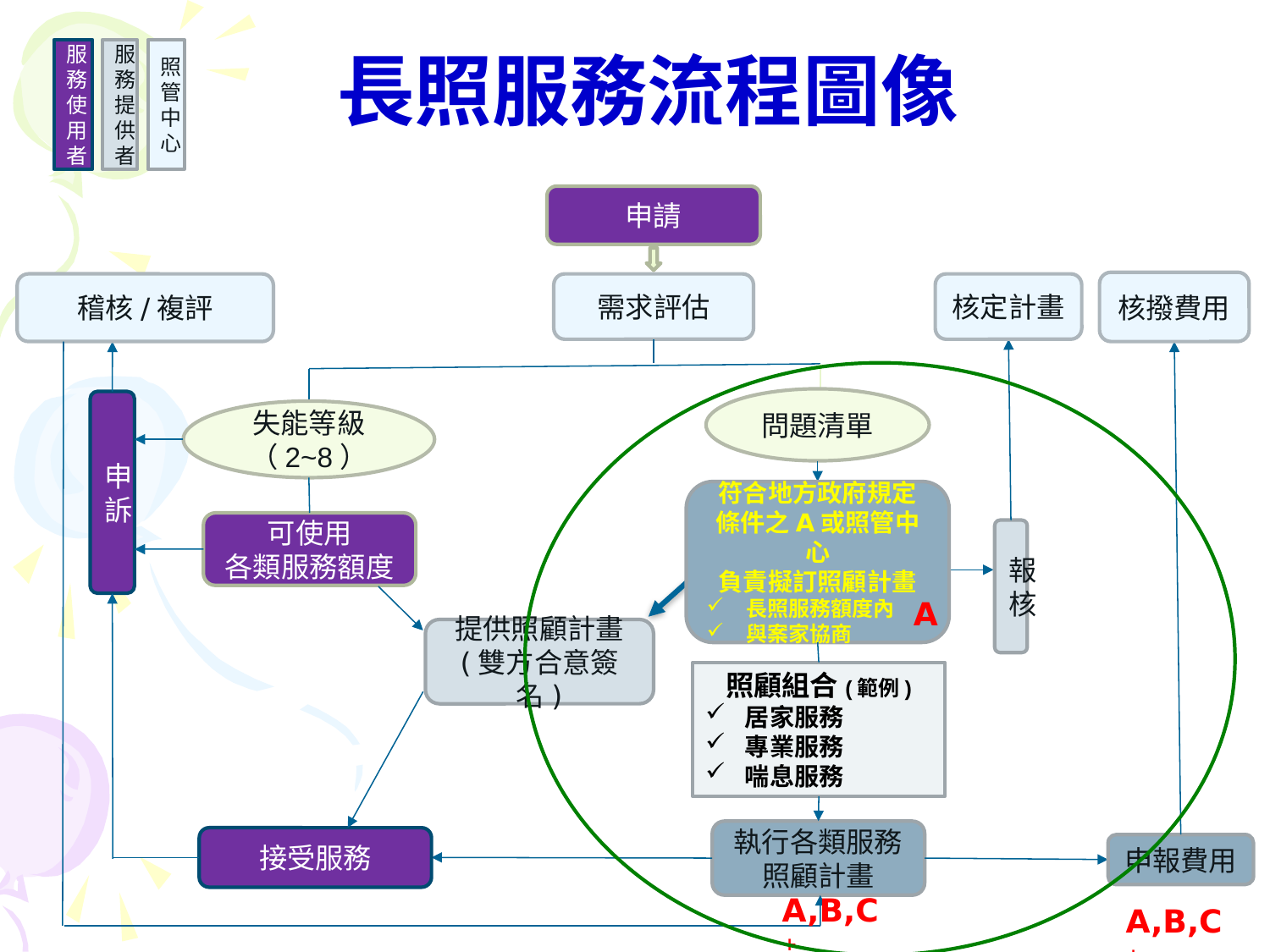

長照服務流程圖像
服務使用者
服務提供者
照管中心
申請

核撥費用
稽核/複評
需求評估
核定計畫
問題清單
申訴
失能等級（2~8）
符合地方政府規定條件之A或照管中心
負責擬訂照顧計畫
長照服務額度內
與案家協商
可使用
各類服務額度
報核
提供照顧計畫
(雙方合意簽名)
照顧組合(範例)
居家服務
專業服務
喘息服務
執行各類服務照顧計畫
接受服務
申報費用

A
A,B,C+
A,B,C+